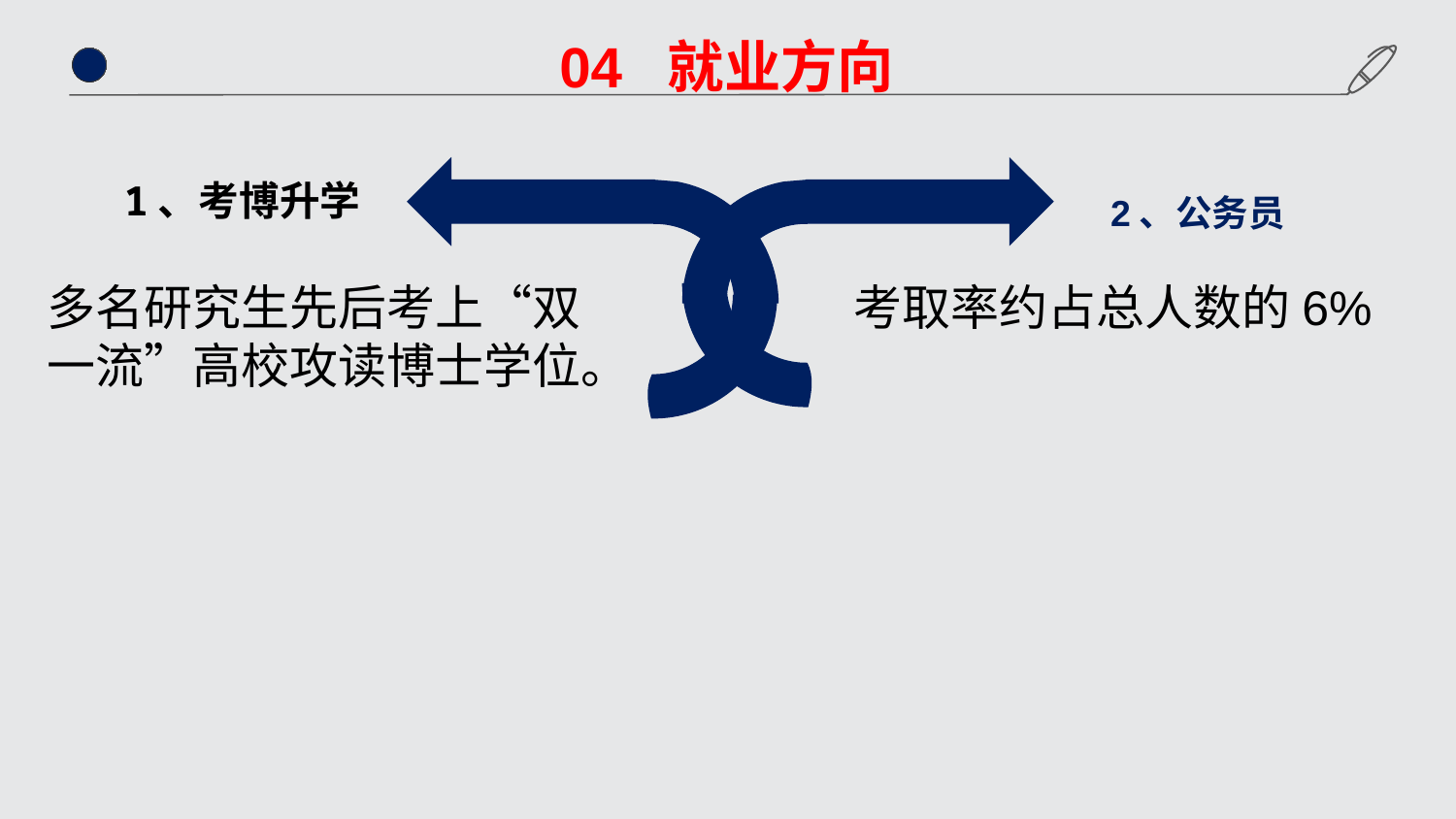

04  就业方向

2、公务员

1、考博升学
多名研究生先后考上“双一流”高校攻读博士学位。
考取率约占总人数的6%